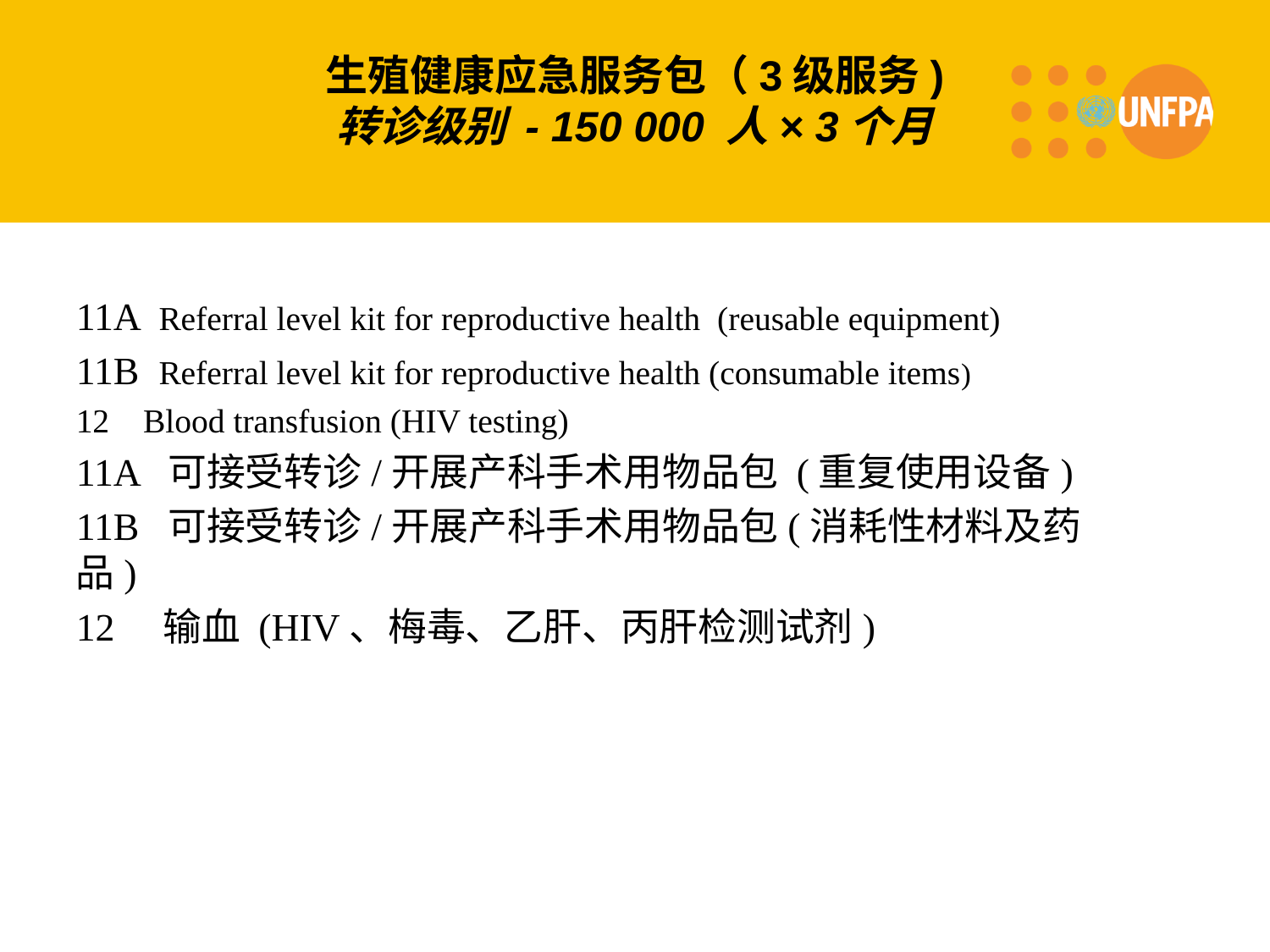

# 生殖健康应急服务包（3级服务) 转诊级别 - 150 000 人× 3个月
11A  Referral level kit for reproductive health  (reusable equipment)
11B  Referral level kit for reproductive health (consumable items)
12    Blood transfusion (HIV testing)
11A  可接受转诊/开展产科手术用物品包 (重复使用设备)
11B  可接受转诊/开展产科手术用物品包(消耗性材料及药品)
12    输血 (HIV、梅毒、乙肝、丙肝检测试剂)